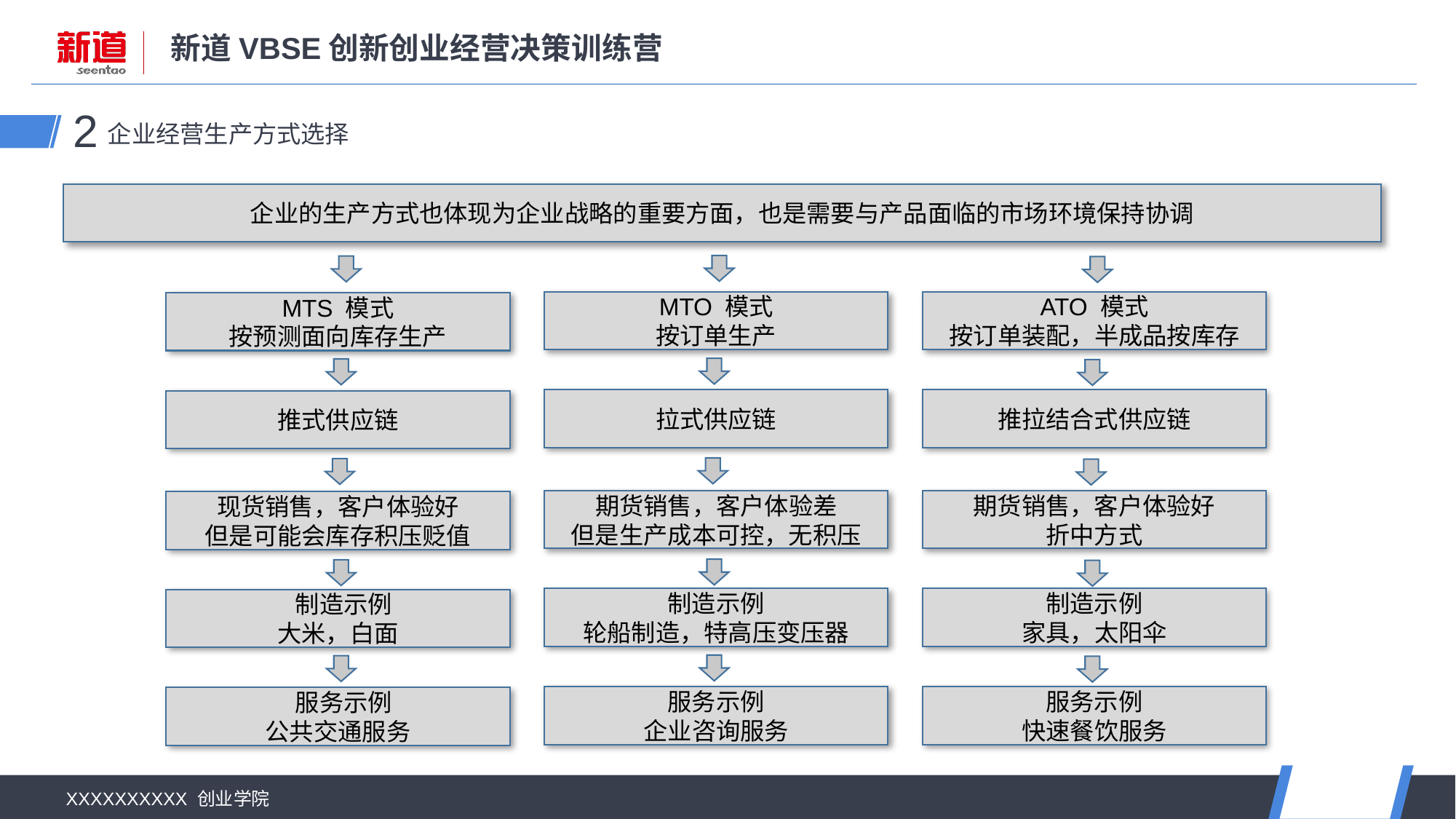

企业经营生产方式选择
2
企业的生产方式也体现为企业战略的重要方面，也是需要与产品面临的市场环境保持协调

MTO 模式
按订单生产
ATO 模式
按订单装配，半成品按库存
MTS 模式
按预测面向库存生产

拉式供应链
推拉结合式供应链
推式供应链

期货销售，客户体验差
但是生产成本可控，无积压
期货销售，客户体验好
折中方式
现货销售，客户体验好
但是可能会库存积压贬值

制造示例
轮船制造，特高压变压器
制造示例
家具，太阳伞
 制造示例
大米，白面

服务示例
企业咨询服务
服务示例
快速餐饮服务
 服务示例
公共交通服务